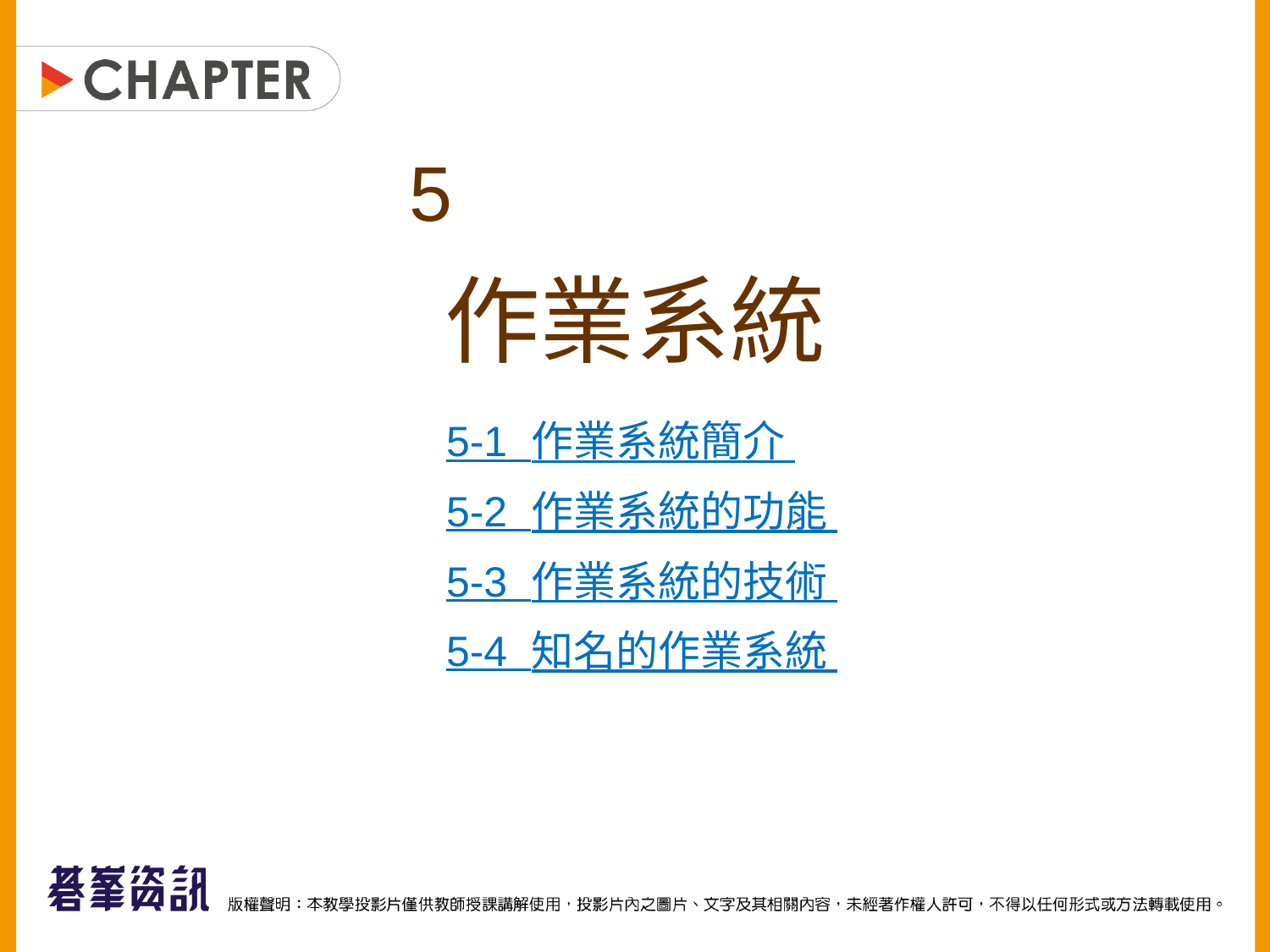

5
作業系統
5-1  作業系統簡介
5-2  作業系統的功能
5-3  作業系統的技術
5-4  知名的作業系統